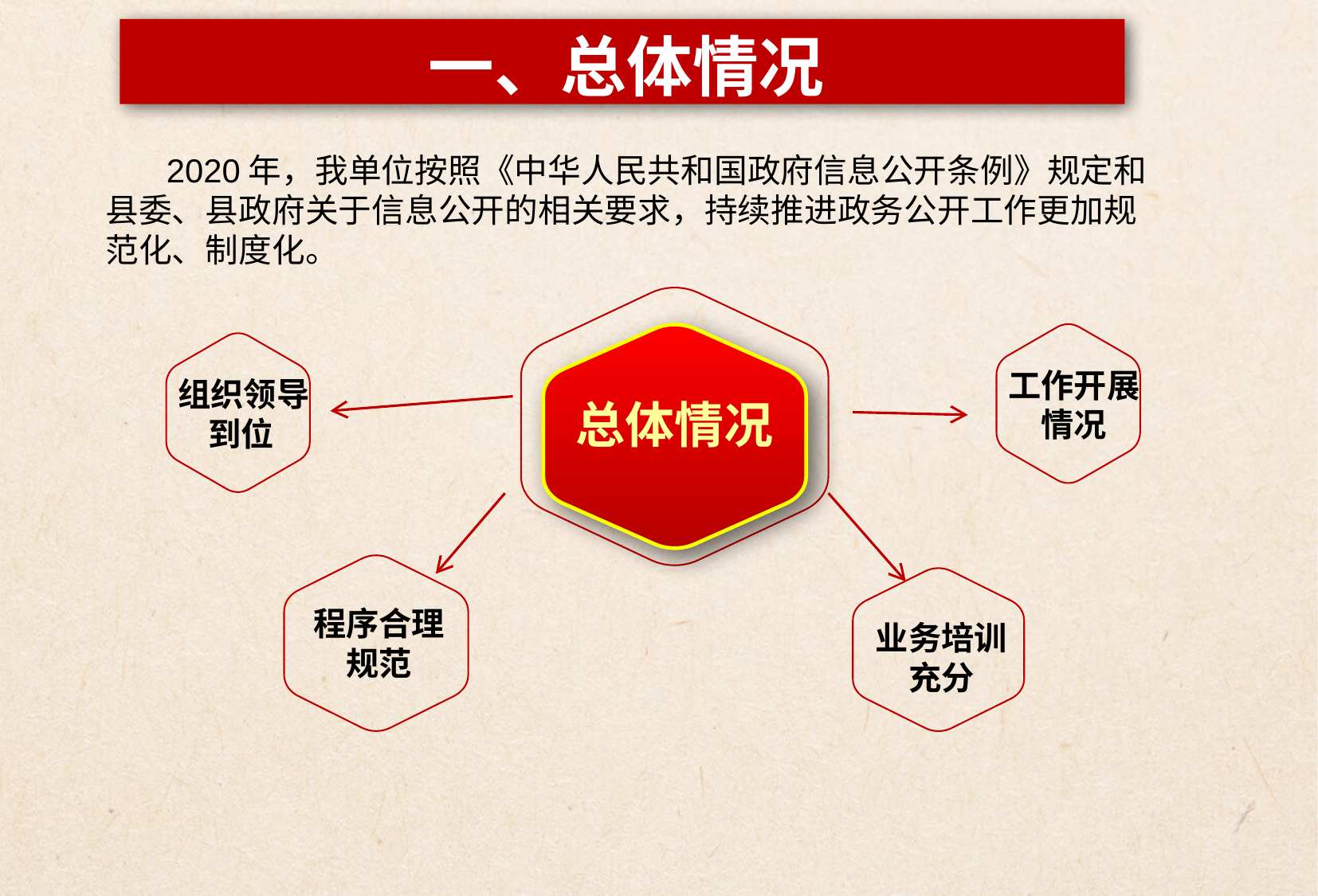

一、总体情况

         2020年，我单位按照《中华人民共和国政府信息公开条例》规定和县委、县政府关于信息公开的相关要求，持续推进政务公开工作更加规范化、制度化。

工作开展情况
组织领导
   到位
总体情况

程序合理规范
业务培训充分